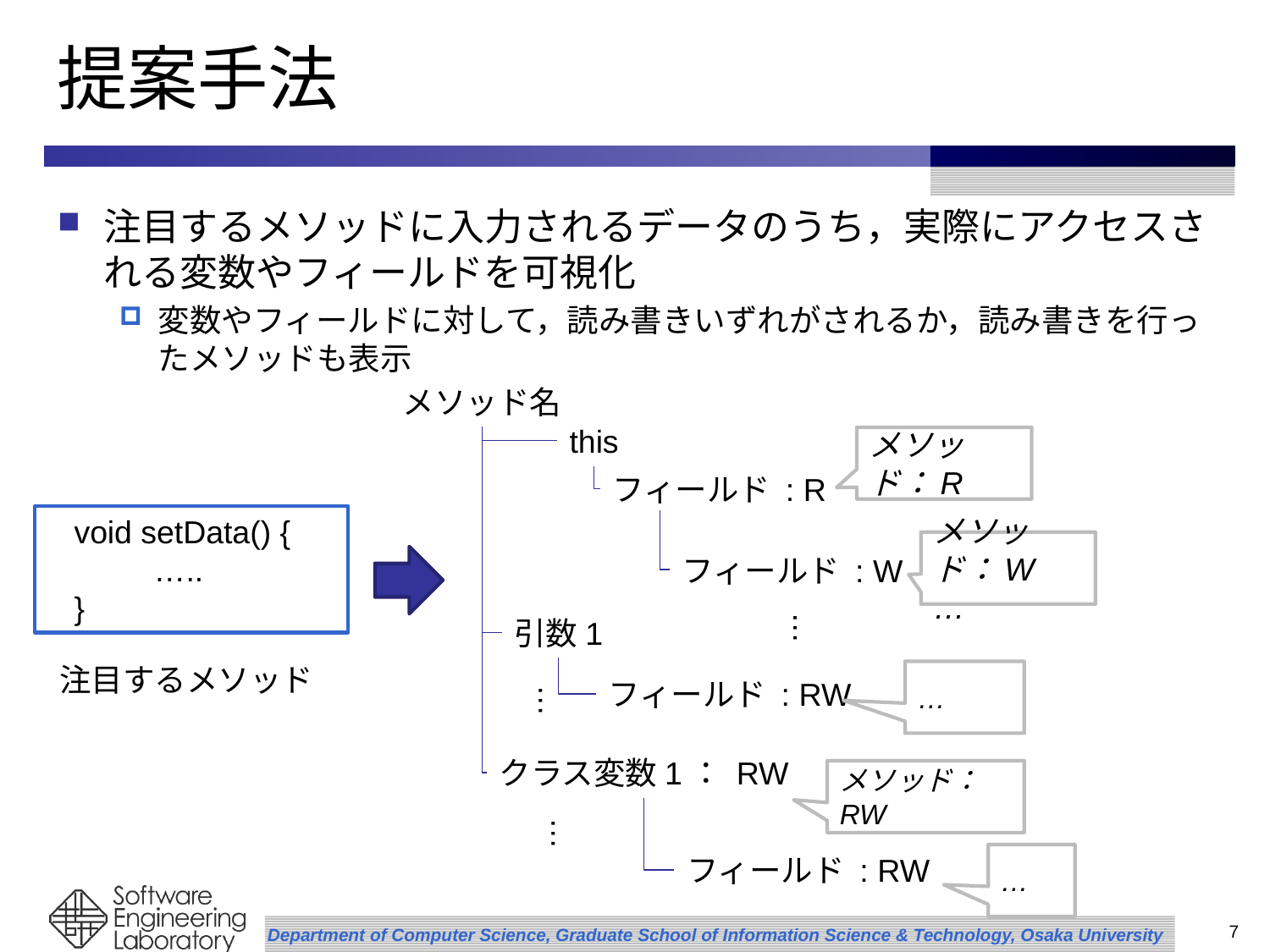

# 提案手法
注目するメソッドに入力されるデータのうち，実際にアクセスされる変数やフィールドを可視化
変数やフィールドに対して，読み書きいずれがされるか，読み書きを行ったメソッドも表示
メソッド名
this
メソッド：R
フィールド : R
   void setData() {
            …..
   }
メソッド：W
…
フィールド : W

…
引数1
注目するメソッド
…
フィールド : RW
…
クラス変数1： RW
メソッド：RW
…
フィールド : RW
…
7